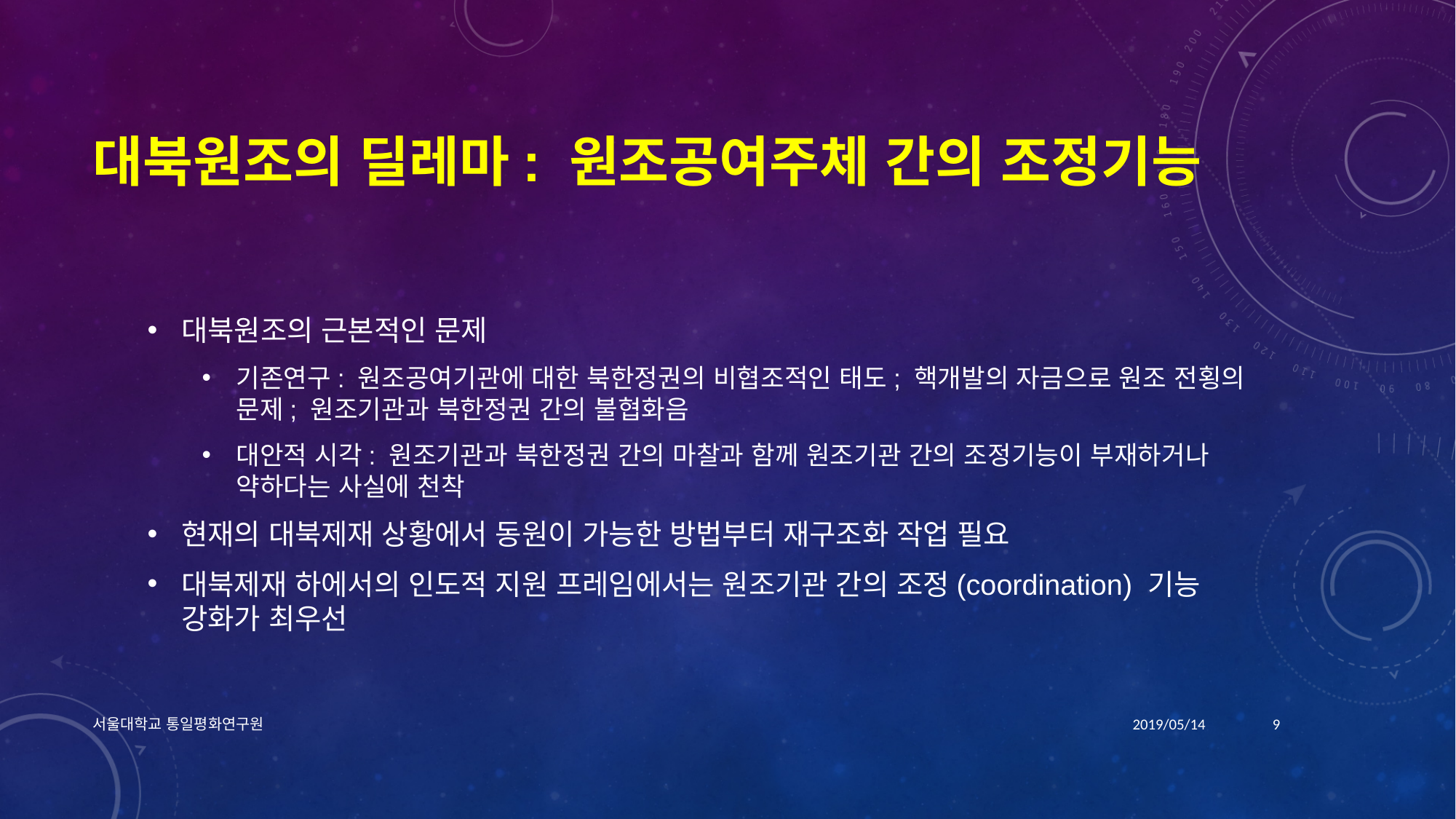

# 대북원조의 딜레마: 원조공여주체 간의 조정기능
대북원조의 근본적인 문제
기존연구: 원조공여기관에 대한 북한정권의 비협조적인 태도; 핵개발의 자금으로 원조 전횡의 문제; 원조기관과 북한정권 간의 불협화음
대안적 시각: 원조기관과 북한정권 간의 마찰과 함께 원조기관 간의 조정기능이 부재하거나 약하다는 사실에 천착
현재의 대북제재 상황에서 동원이 가능한 방법부터 재구조화 작업 필요
대북제재 하에서의 인도적 지원 프레임에서는 원조기관 간의 조정(coordination) 기능 강화가 최우선
서울대학교 통일평화연구원
2019/05/14
9